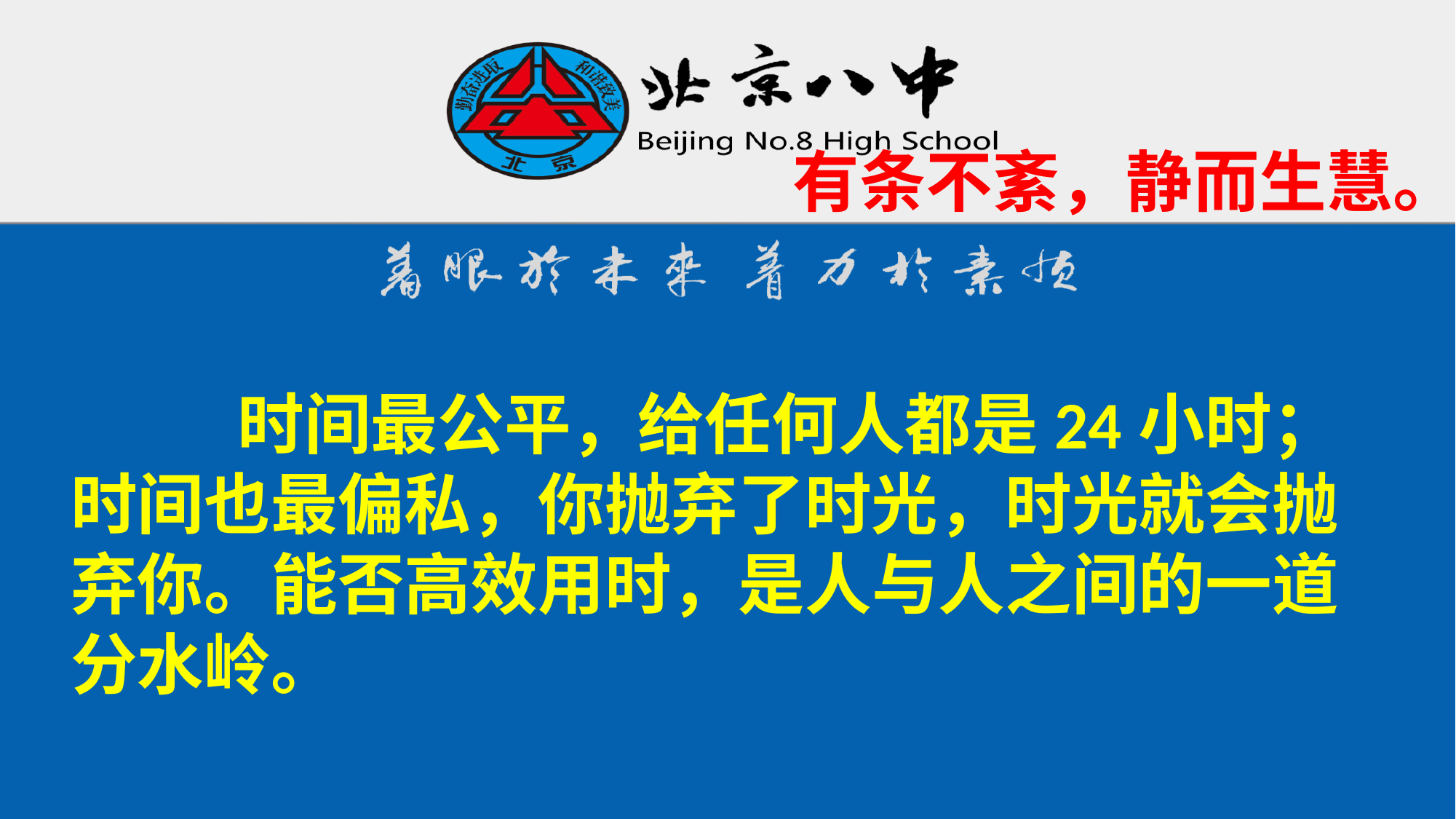

有条不紊，静而生慧。
          时间最公平，给任何人都是24小时；时间也最偏私，你抛弃了时光，时光就会抛弃你。能否高效用时，是人与人之间的一道分水岭。